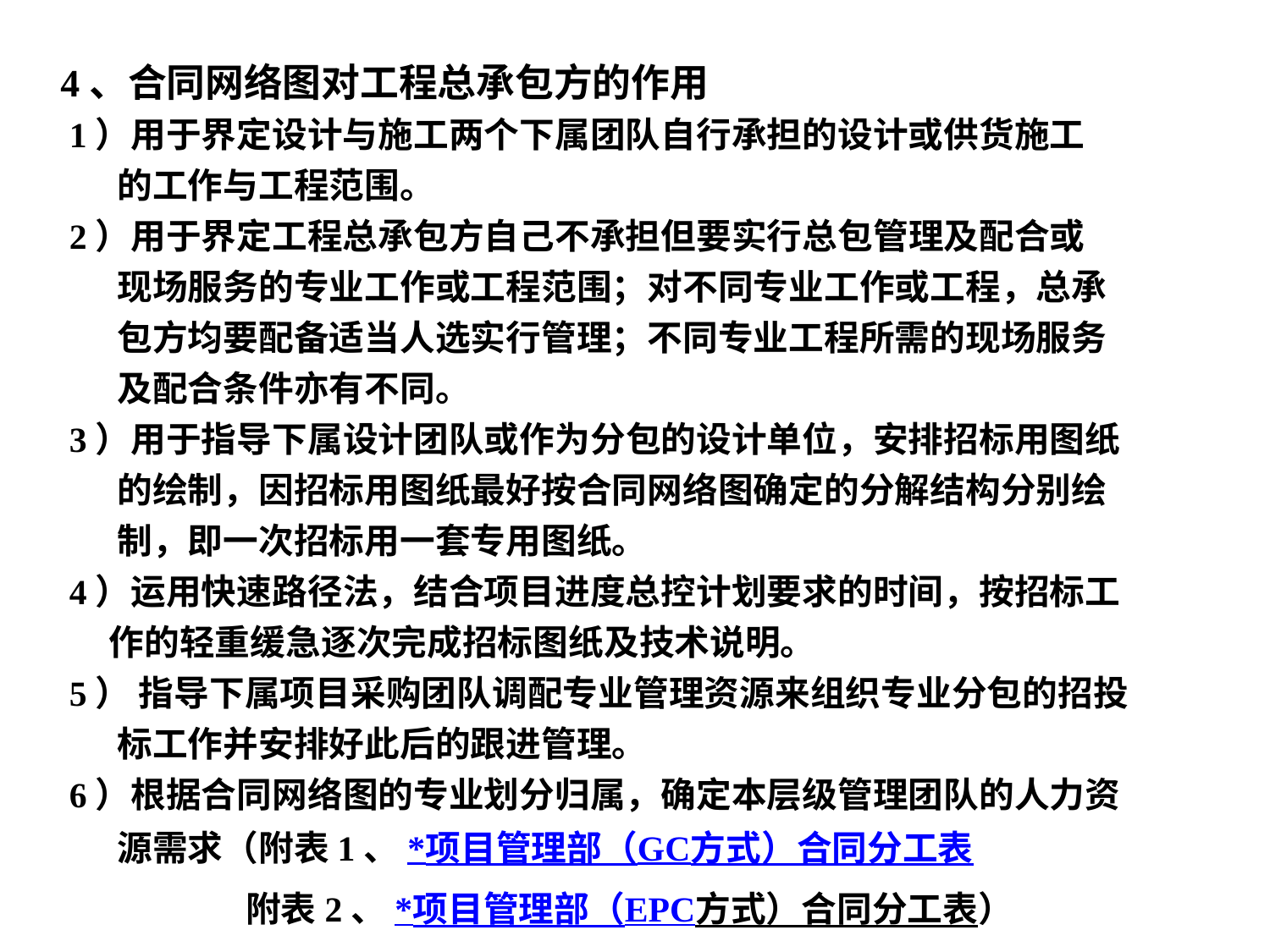

4、合同网络图对工程总承包方的作用
 1）用于界定设计与施工两个下属团队自行承担的设计或供货施工
      的工作与工程范围。
 2）用于界定工程总承包方自己不承担但要实行总包管理及配合或
      现场服务的专业工作或工程范围；对不同专业工作或工程，总承
      包方均要配备适当人选实行管理；不同专业工程所需的现场服务
      及配合条件亦有不同。
 3）用于指导下属设计团队或作为分包的设计单位，安排招标用图纸
      的绘制，因招标用图纸最好按合同网络图确定的分解结构分别绘
      制，即一次招标用一套专用图纸。
 4）运用快速路径法，结合项目进度总控计划要求的时间，按招标工
     作的轻重缓急逐次完成招标图纸及技术说明。
 5） 指导下属项目采购团队调配专业管理资源来组织专业分包的招投
      标工作并安排好此后的跟进管理。
 6）根据合同网络图的专业划分归属，确定本层级管理团队的人力资
      源需求（附表1、*项目管理部（GC方式）合同分工表
                      附表2、*项目管理部（EPC方式）合同分工表）